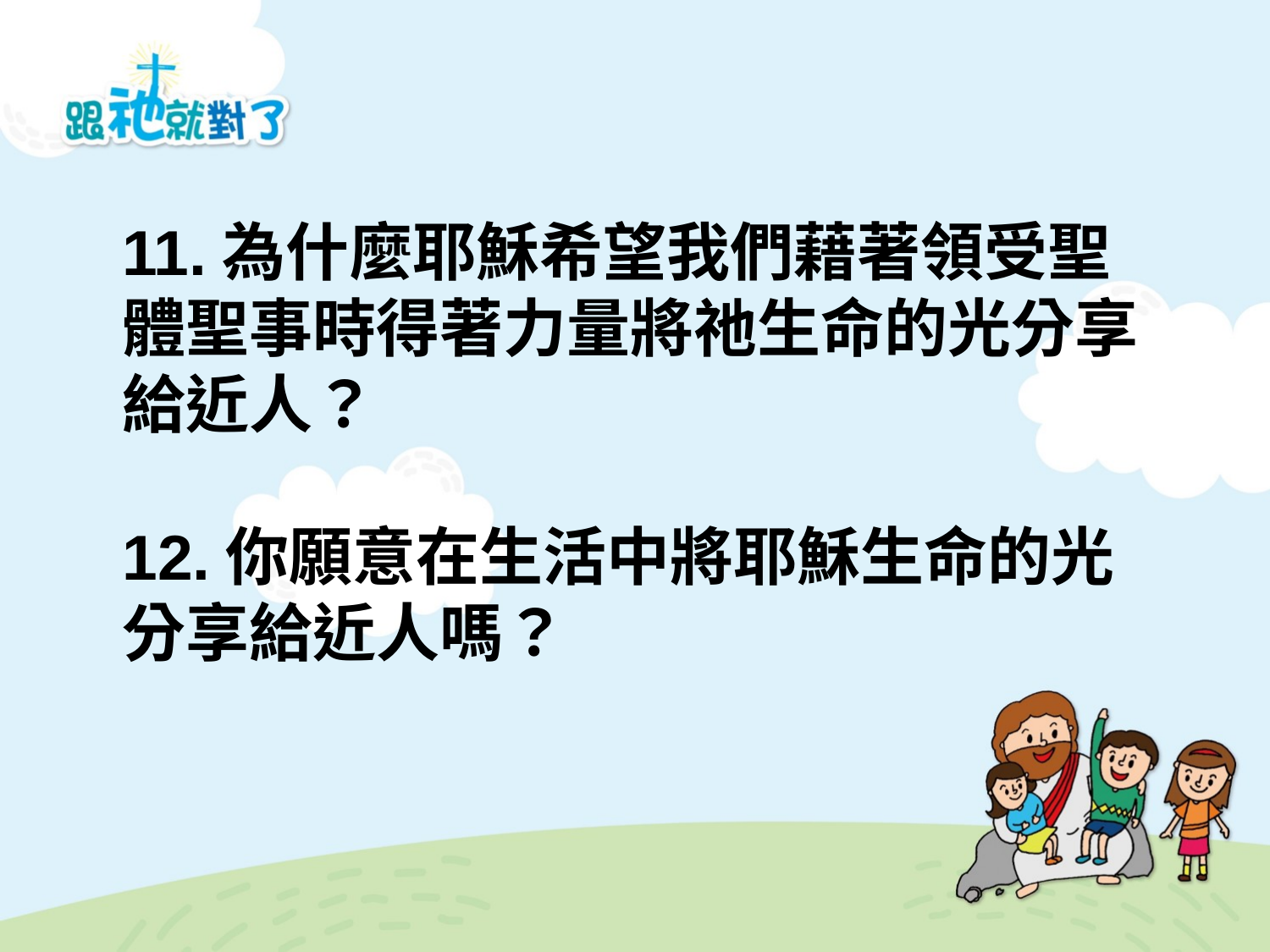

11.為什麼耶穌希望我們藉著領受聖體聖事時得著力量將祂生命的光分享給近人？

12.你願意在生活中將耶穌生命的光分享給近人嗎？